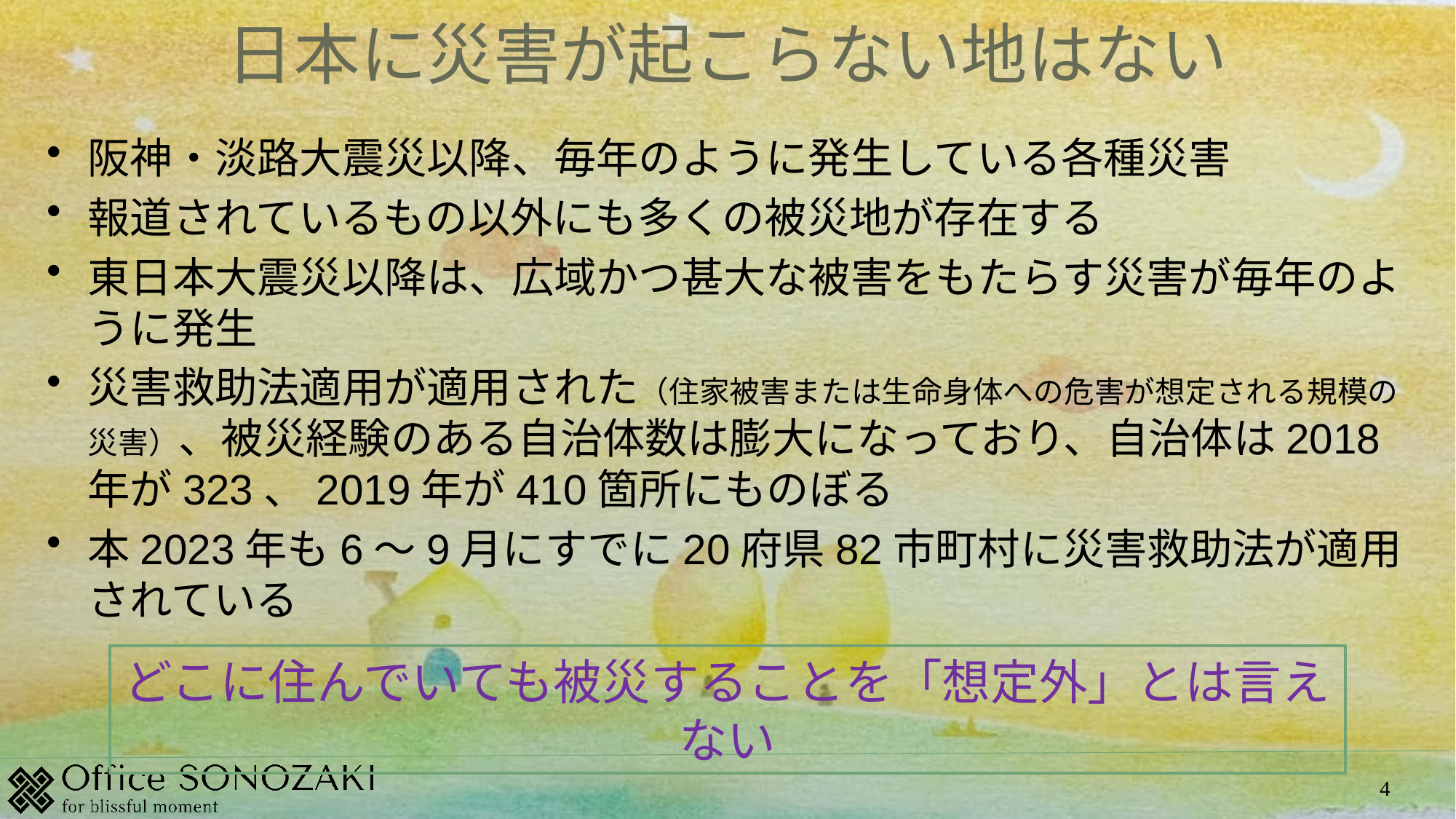

日本に災害が起こらない地はない
阪神・淡路大震災以降、毎年のように発生している各種災害
報道されているもの以外にも多くの被災地が存在する
東日本大震災以降は、広域かつ甚大な被害をもたらす災害が毎年のように発生
災害救助法適用が適用された（住家被害または生命身体への危害が想定される規模の災害）、被災経験のある自治体数は膨大になっており、自治体は2018年が323、2019年が410箇所にものぼる
本2023年も6～9月にすでに20府県82市町村に災害救助法が適用されている
どこに住んでいても被災することを「想定外」とは言えない
4